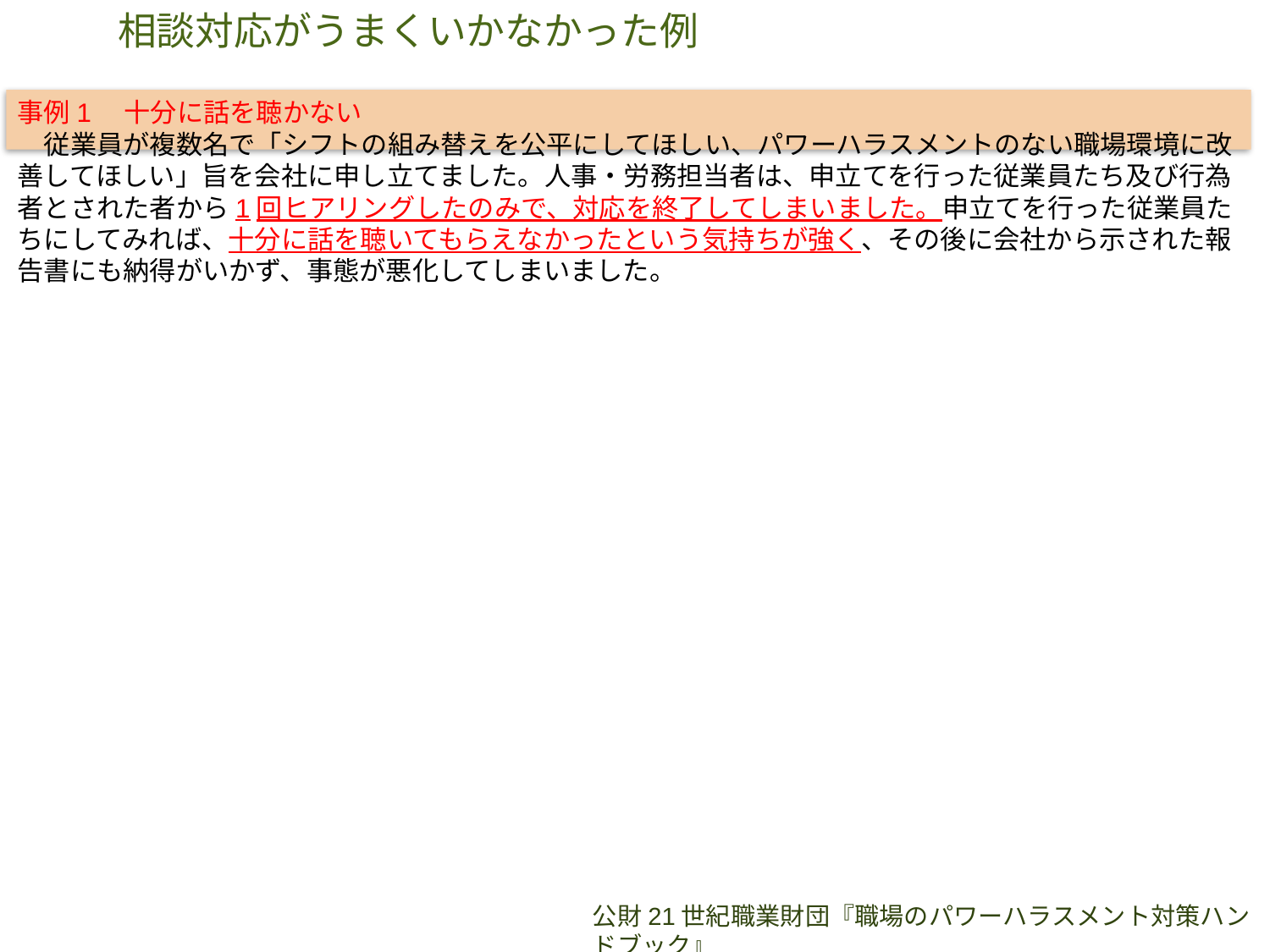

相談対応がうまくいかなかった例
事例1　十分に話を聴かない
　従業員が複数名で「シフトの組み替えを公平にしてほしい、パワーハラスメントのない職場環境に改善してほしい」旨を会社に申し立てました。人事・労務担当者は、申立てを行った従業員たち及び行為者とされた者から1回ヒアリングしたのみで、対応を終了してしまいました。申立てを行った従業員たちにしてみれば、十分に話を聴いてもらえなかったという気持ちが強く、その後に会社から示された報告書にも納得がいかず、事態が悪化してしまいました。

公財21世紀職業財団『職場のパワーハラスメント対策ハンドブック』